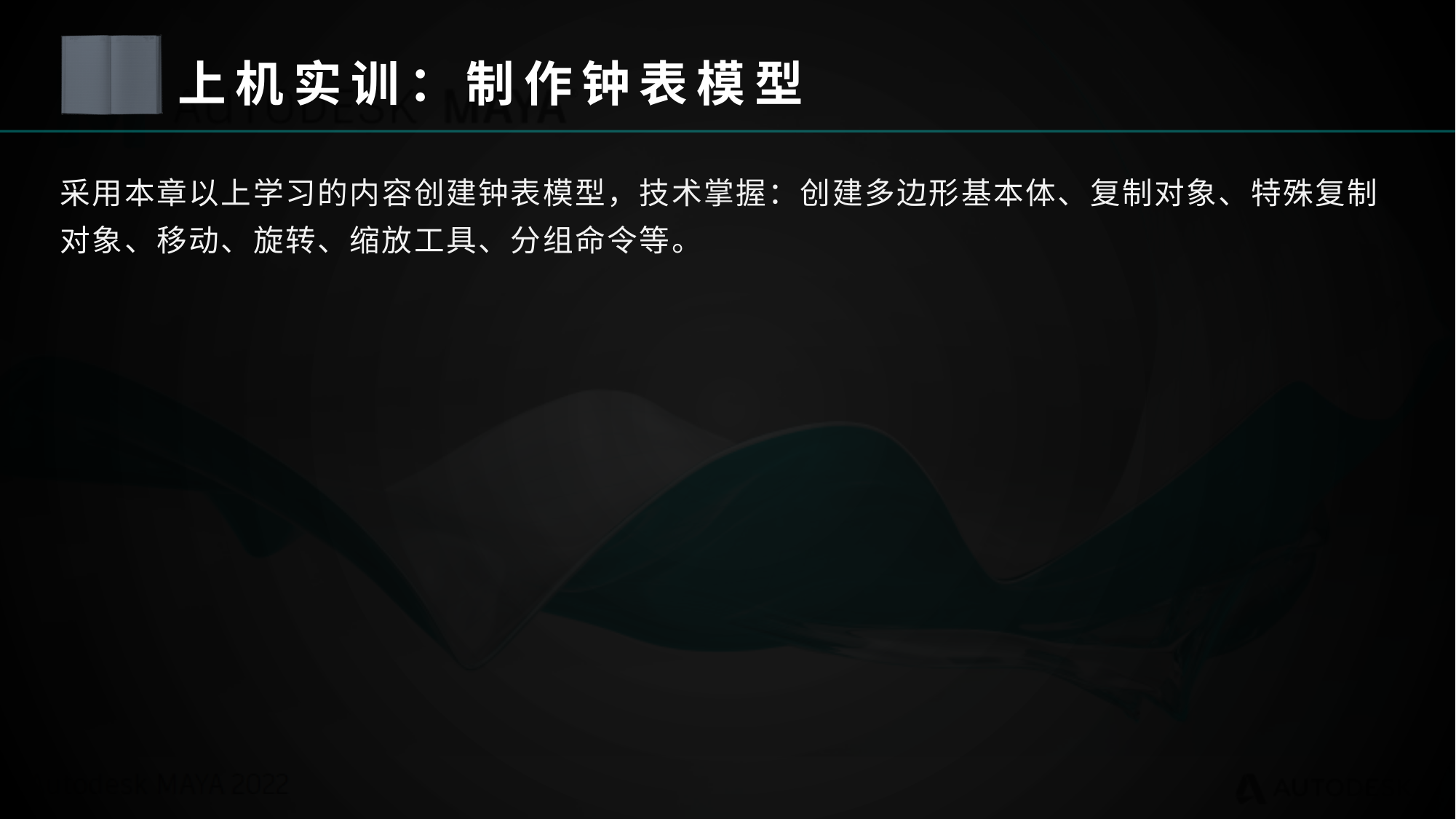

上机实训：制作钟表模型
采用本章以上学习的内容创建钟表模型，技术掌握：创建多边形基本体、复制对象、特殊复制对象、移动、旋转、缩放工具、分组命令等。